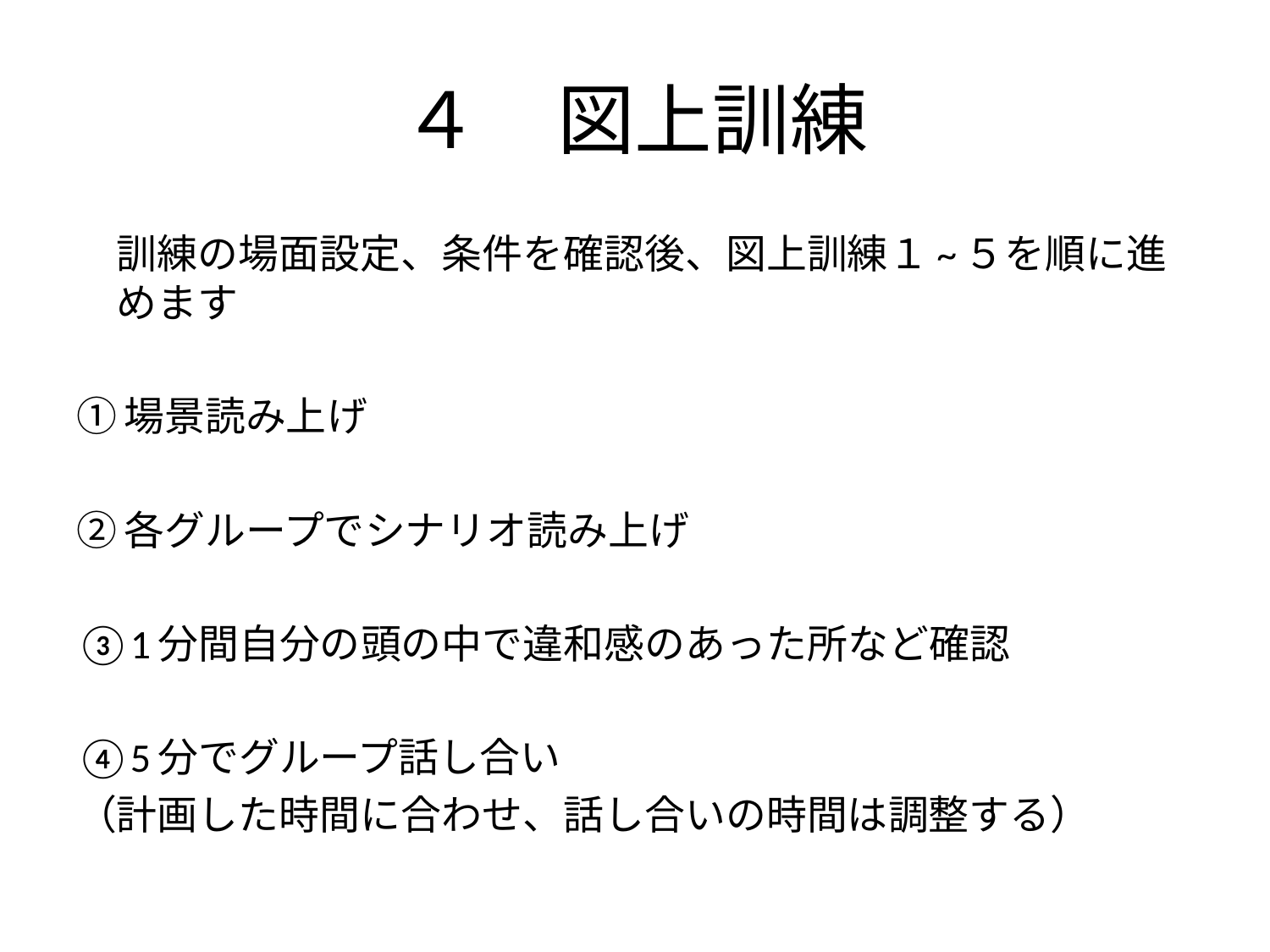

# ４　図上訓練
　訓練の場面設定、条件を確認後、図上訓練１~５を順に進めます

①場景読み上げ

②各グループでシナリオ読み上げ

③1分間自分の頭の中で違和感のあった所など確認

④5分でグループ話し合い
（計画した時間に合わせ、話し合いの時間は調整する）